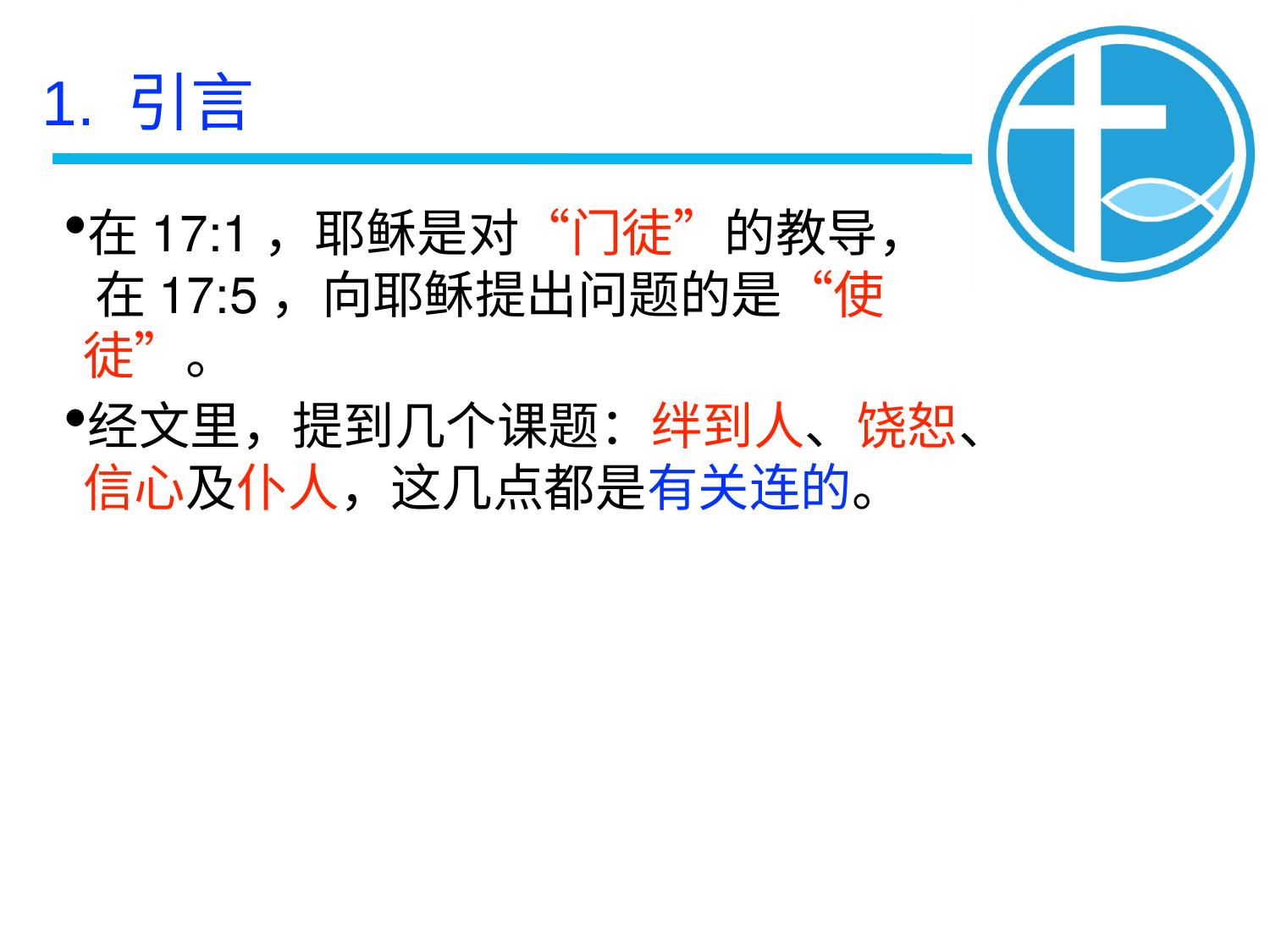

1. 引言
在17:1，耶稣是对“门徒”的教导，
 在17:5，向耶稣提出问题的是“使徒”。
经文里，提到几个课题：绊到人、饶恕、信心及仆人，这几点都是有关连的。